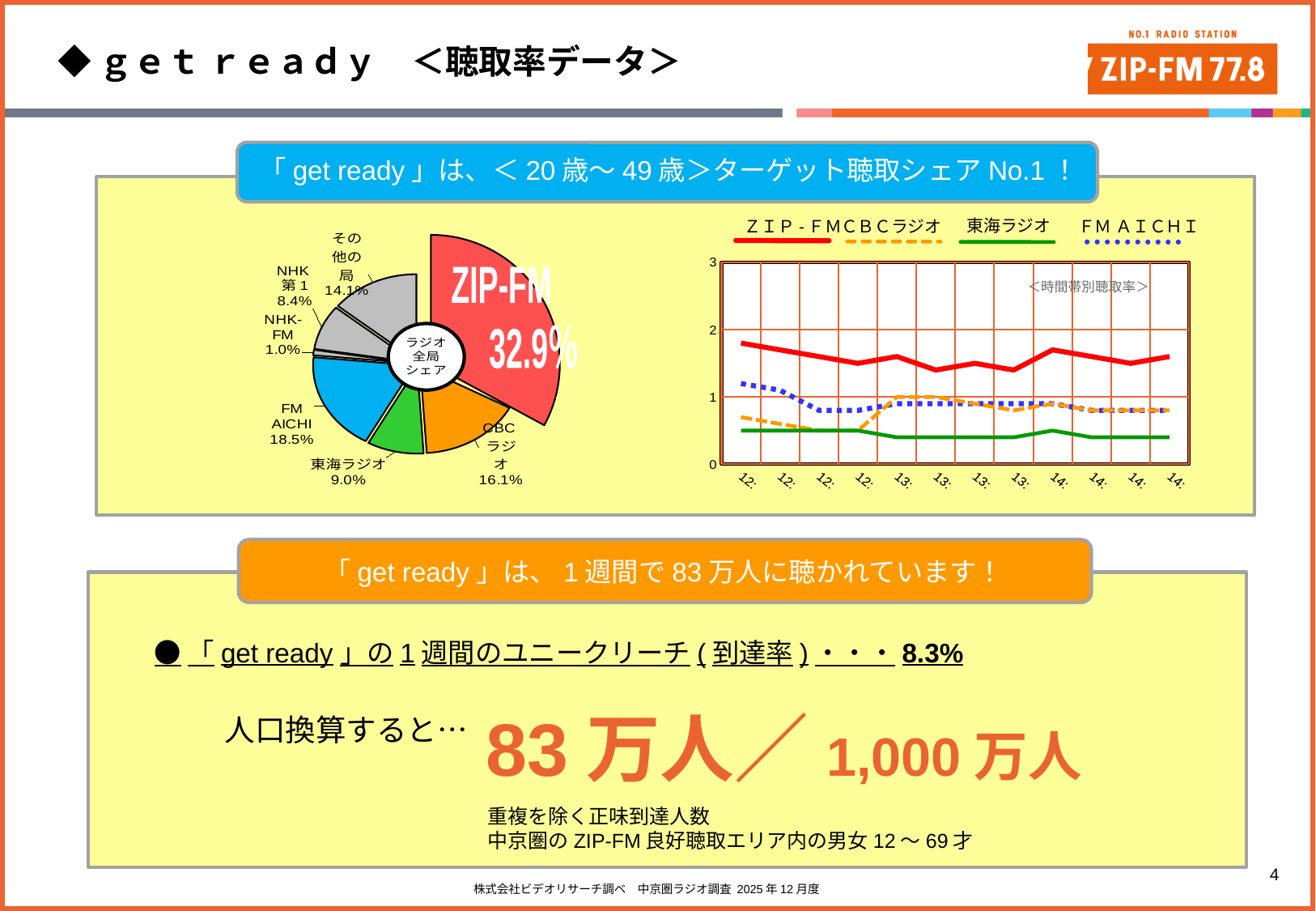

◆ｇｅｔ ｒｅａｄｙ　＜聴取率データ＞

「get ready」は、＜20歳～49歳＞ターゲット聴取シェアNo.1！

### Chart

| Category | 12:00 -15:00 |
|---|---|
| ZIP-FM | 32.9 |
| CBCラジオ | 16.1 |
| 東海ラジオ | 9.0 |
| FM AICHI | 18.5 |
| NHK-FM | 1.0 |
| NHK第1 | 8.4 |
| その他の局 | 14.099999999999994 |

### Chart

| Category | 12:00 -15:00 |
|---|---|
| ZIP-FM | 32.9 |
| CBCラジオ | 16.1 |
| 東海ラジオ | 9.0 |
| FM AICHI | 18.5 |
| NHK-FM | 1.0 |
| NHK第1 | 8.4 |
| その他の局 | 14.099999999999994 |
ZIP-FM
32.9％
東海ラジオ
ＦＭ ＡＩＣＨＩ
ＺＩＰ-ＦＭ
ＣＢＣラジオ

### Chart

| Category |
|---|

[unsupported chart]

＜時間帯別聴取率＞

「get ready」は、1週間で83万人に聴かれています！

●「get ready」の1週間のユニークリーチ(到達率)・・・8.3%
83万人／1,000万人
人口換算すると…
重複を除く正味到達人数
中京圏のZIP-FM良好聴取エリア内の男女12～69才
株式会社ビデオリサーチ調べ　中京圏ラジオ調査 2025年12月度